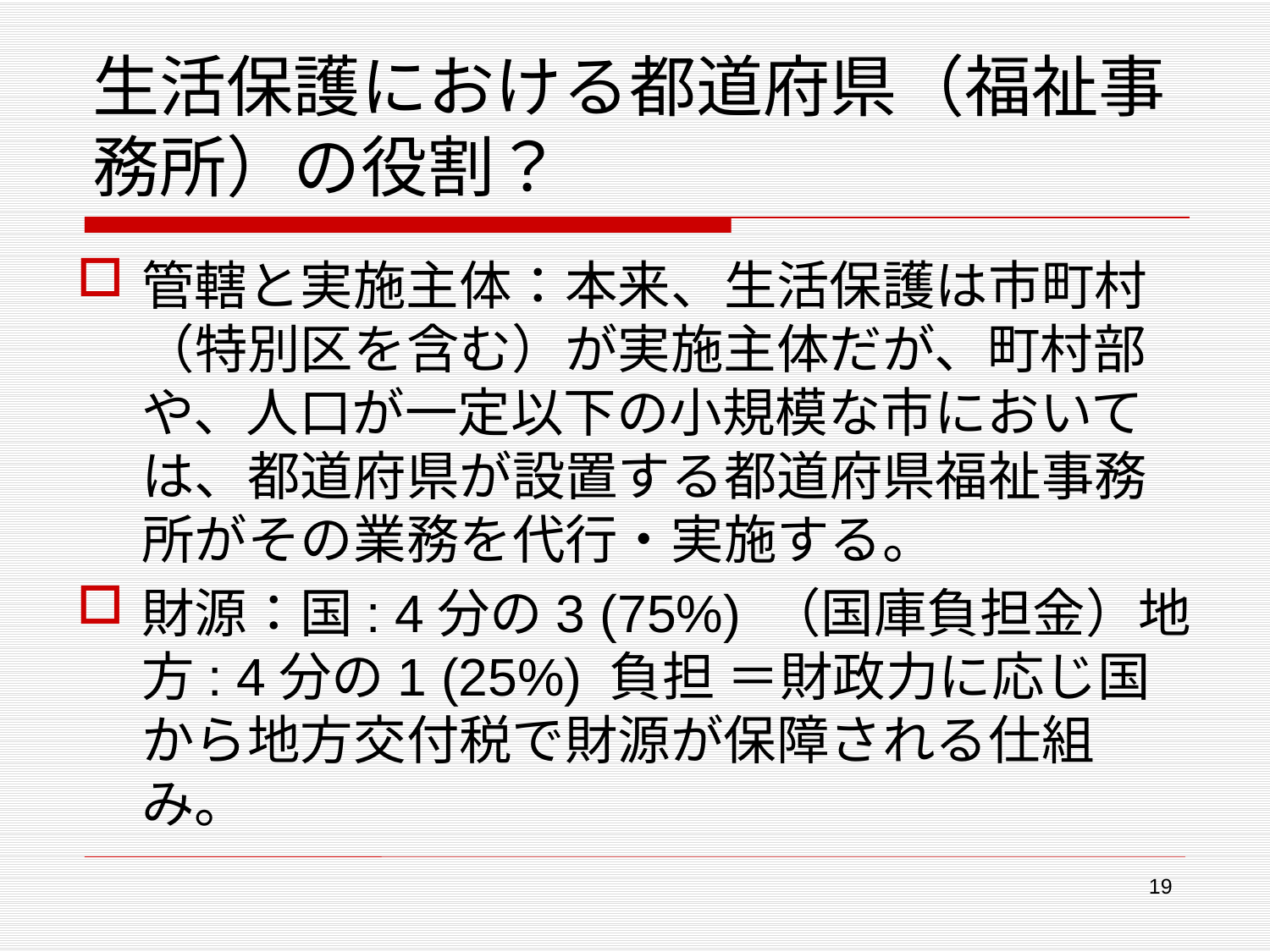

# 生活保護における都道府県（福祉事務所）の役割？
管轄と実施主体：本来、生活保護は市町村（特別区を含む）が実施主体だが、町村部や、人口が一定以下の小規模な市においては、都道府県が設置する都道府県福祉事務所がその業務を代行・実施する。
財源：国: 4分の3 (75%) （国庫負担金）地方: 4分の1 (25%) 負担 ＝財政力に応じ国から地方交付税で財源が保障される仕組み。
19